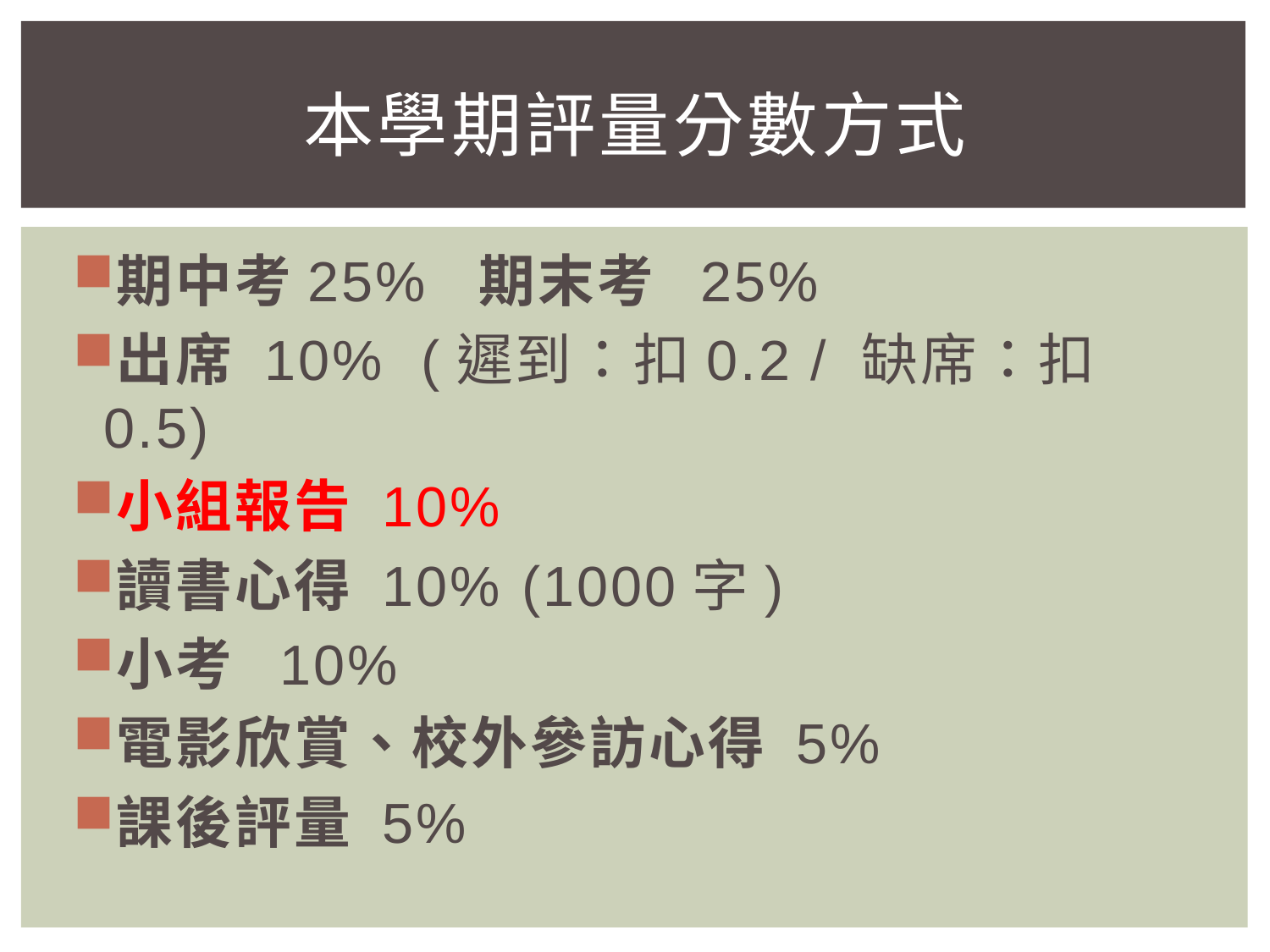

# 本學期評量分數方式
期中考25%  期末考  25%
出席 10%  (遲到：扣0.2 / 缺席：扣0.5)
小組報告 10%
讀書心得 10% (1000字)
小考  10%
電影欣賞、校外參訪心得 5%
課後評量 5%